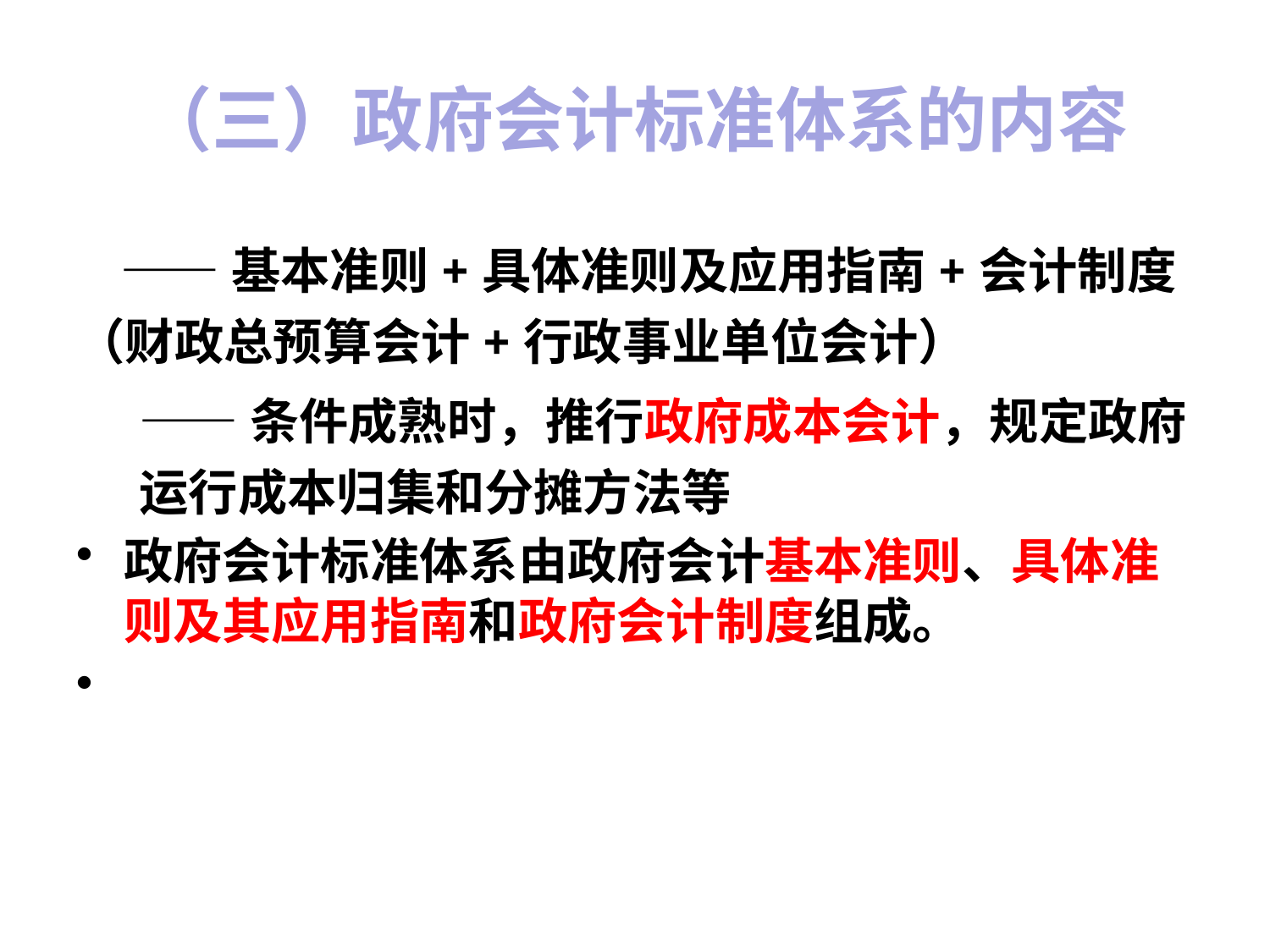

# （三）政府会计标准体系的内容
    ——基本准则+具体准则及应用指南+会计制度（财政总预算会计+行政事业单位会计）
——条件成熟时，推行政府成本会计，规定政府运行成本归集和分摊方法等
政府会计标准体系由政府会计基本准则、具体准则及其应用指南和政府会计制度组成。